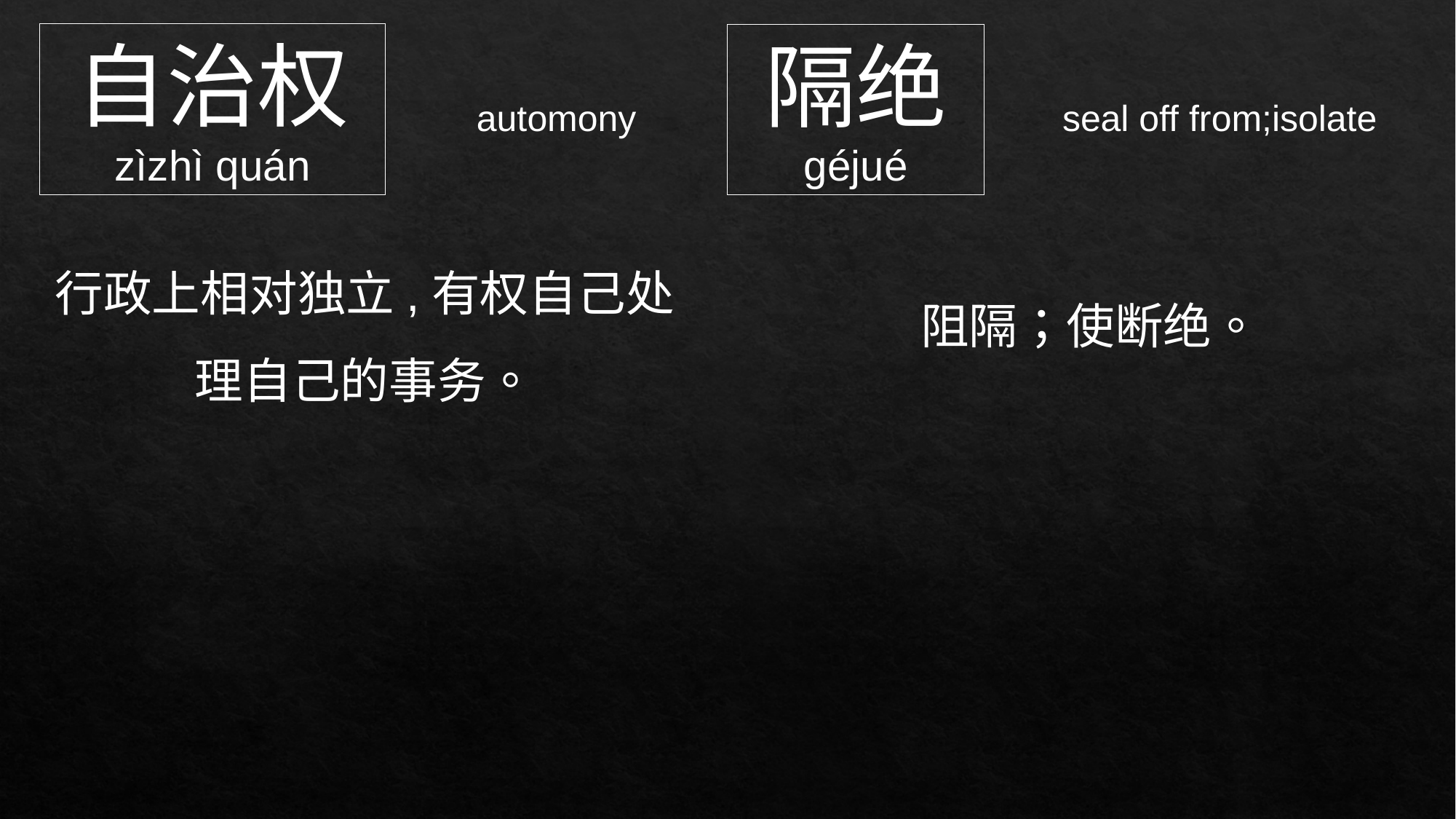

自治权
zìzhì quán
隔绝
géjué
automony
seal off from;isolate
行政上相对独立,有权自己处理自己的事务。
阻隔；使断绝。